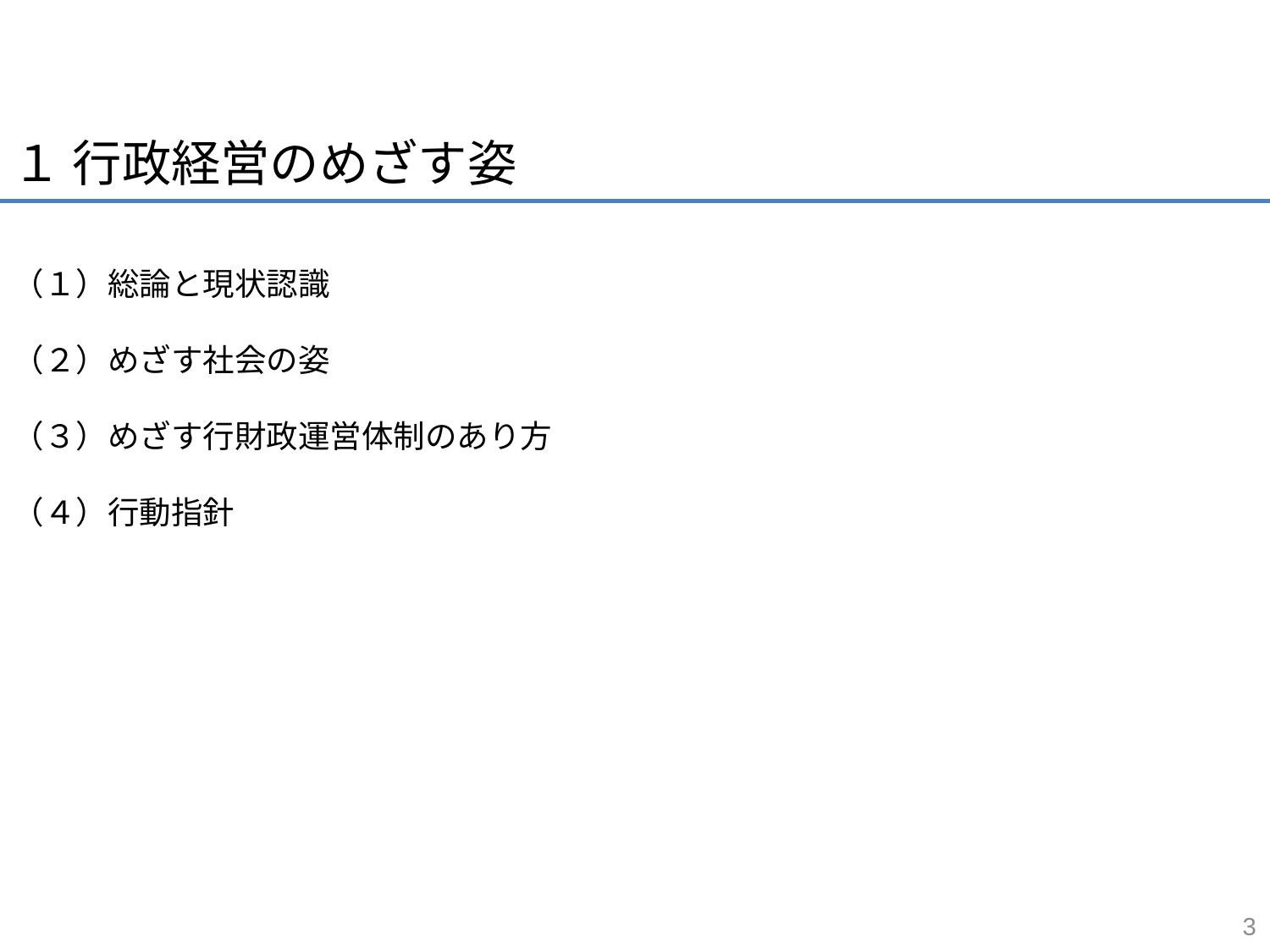

１ 行政経営のめざす姿
（１）総論と現状認識
（２）めざす社会の姿
（３）めざす行財政運営体制のあり方
（４）行動指針
3